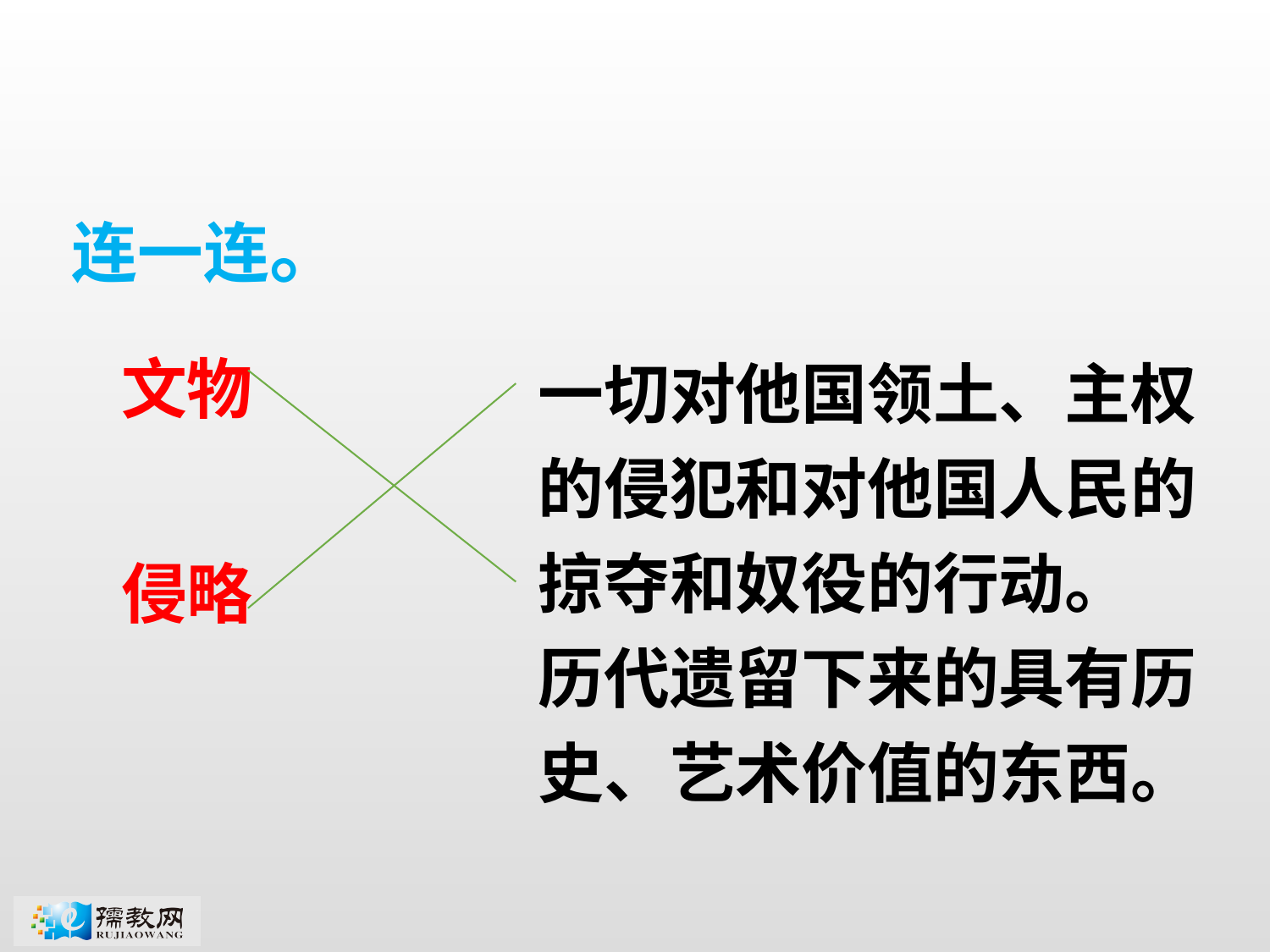

连一连。
文物

侵略

一切对他国领土、主权的侵犯和对他国人民的掠夺和奴役的行动。
历代遗留下来的具有历史、艺术价值的东西。